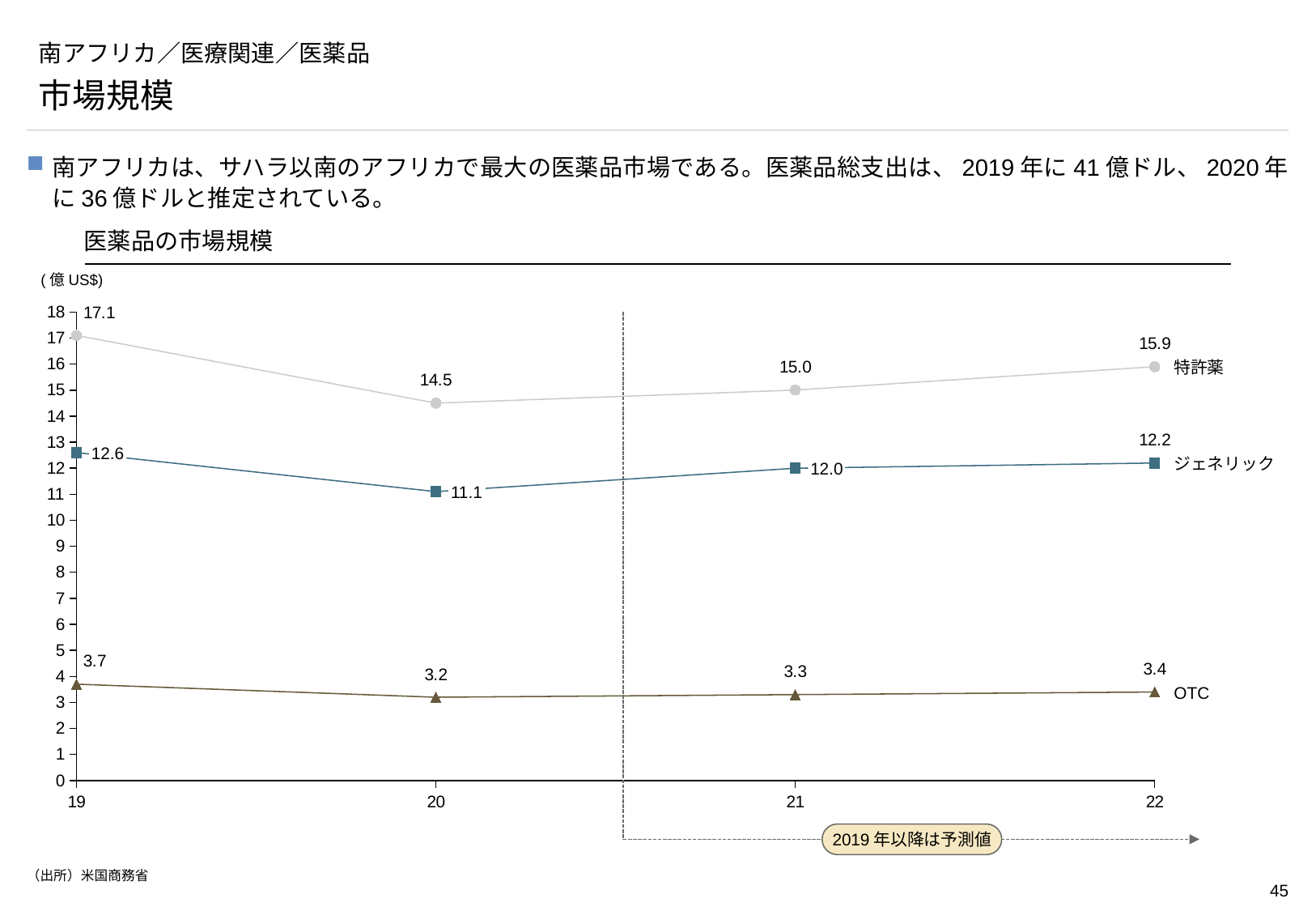

# 南アフリカ／医療関連／医薬品
市場規模
南アフリカは、サハラ以南のアフリカで最大の医薬品市場である。医薬品総支出は、2019年に41億ドル、2020年に36億ドルと推定されている。
医薬品の市場規模
(億US$)

### Chart

| Category |  |  |  |
|---|---|---|---|
2019年以降は予測値
特許薬
12.6
ジェネリック
12.0
11.1
OTC
（出所）米国商務省